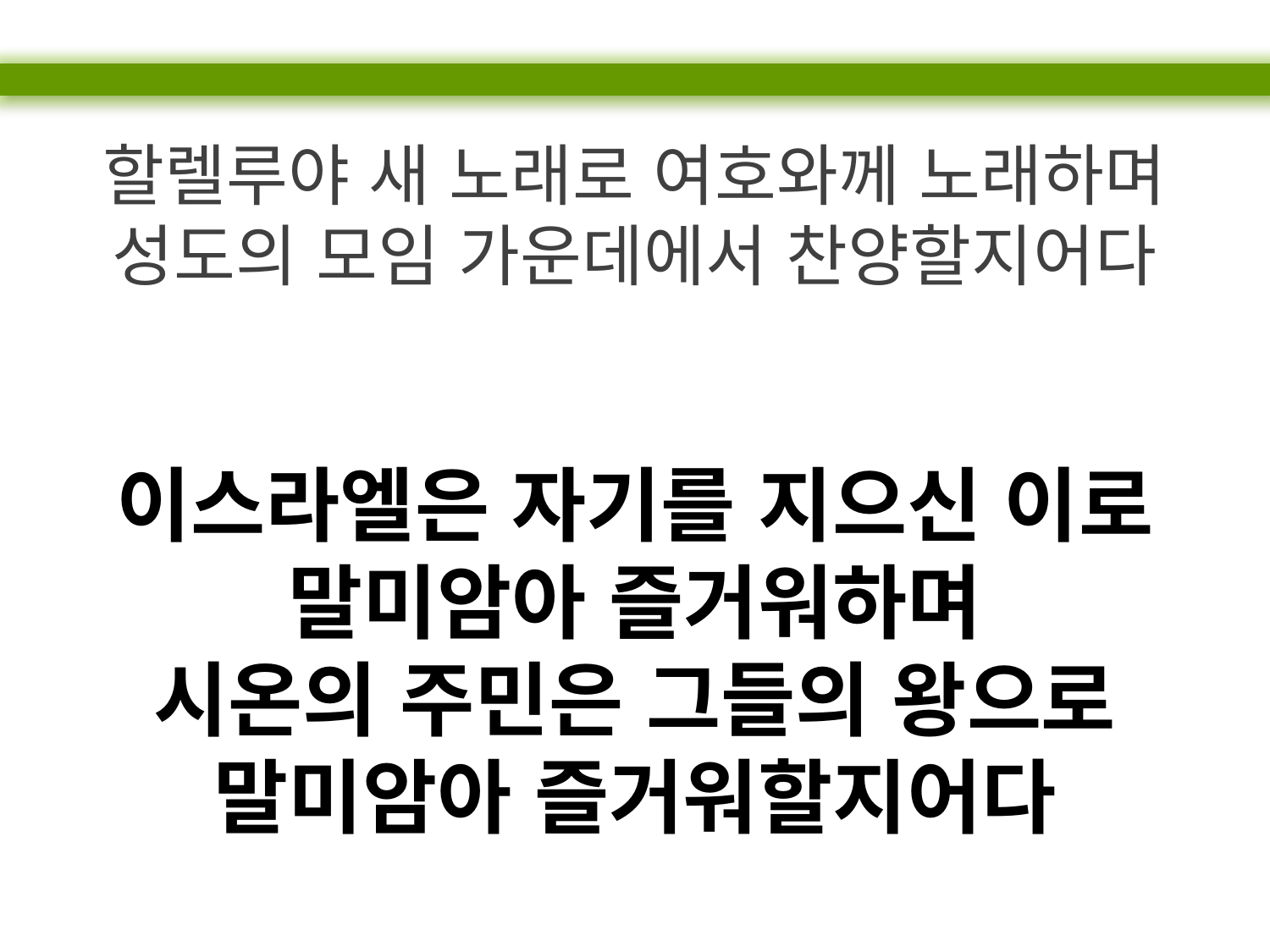

할렐루야 새 노래로 여호와께 노래하며
성도의 모임 가운데에서 찬양할지어다
이스라엘은 자기를 지으신 이로 말미암아 즐거워하며
시온의 주민은 그들의 왕으로 말미암아 즐거워할지어다